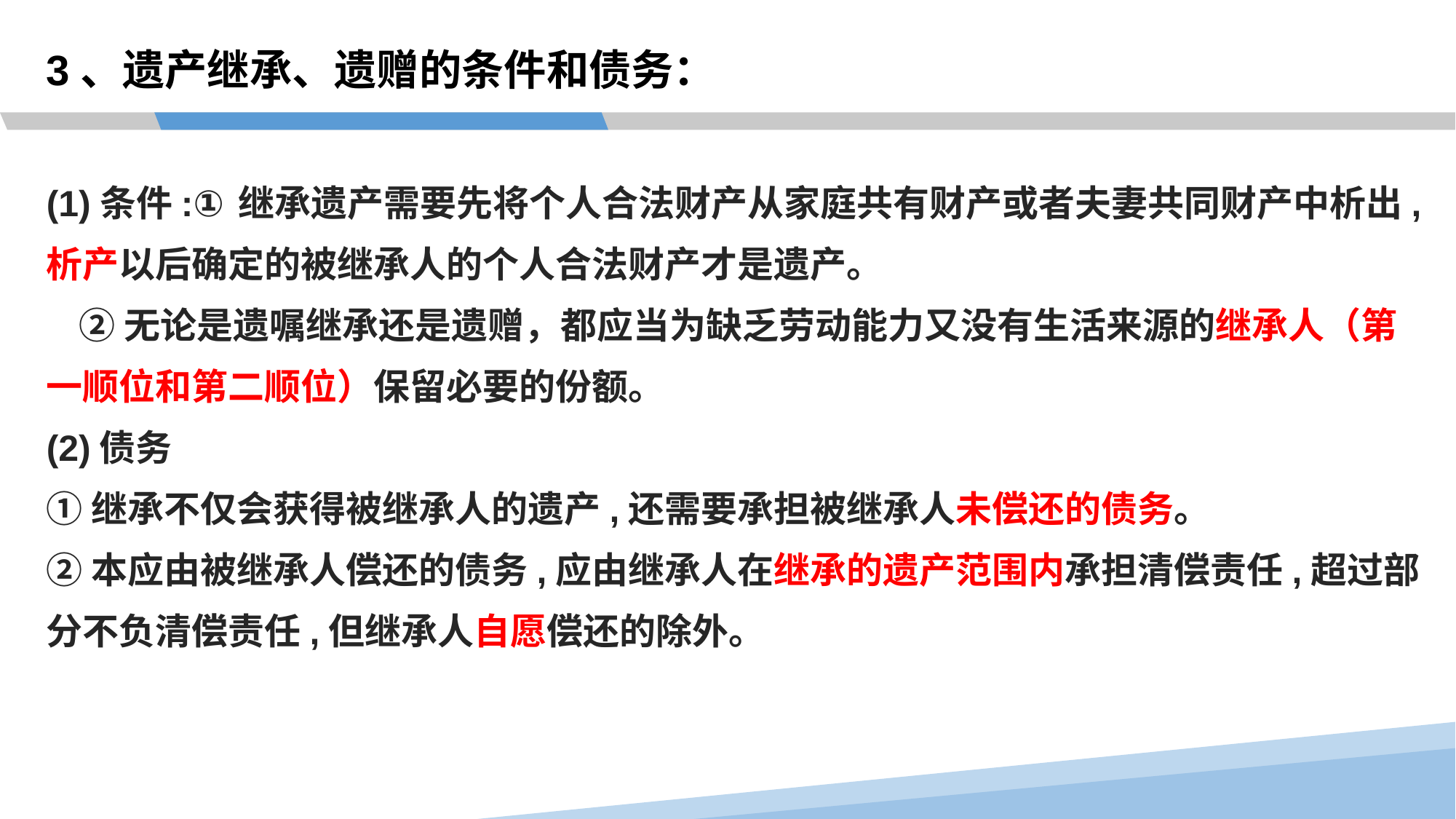

3、遗产继承、遗赠的条件和债务：

(1)条件:①继承遗产需要先将个人合法财产从家庭共有财产或者夫妻共同财产中析出,析产以后确定的被继承人的个人合法财产才是遗产。
    ②无论是遗嘱继承还是遗赠，都应当为缺乏劳动能力又没有生活来源的继承人（第一顺位和第二顺位）保留必要的份额。
(2)债务
①继承不仅会获得被继承人的遗产,还需要承担被继承人未偿还的债务。
②本应由被继承人偿还的债务,应由继承人在继承的遗产范围内承担清偿责任,超过部分不负清偿责任,但继承人自愿偿还的除外。